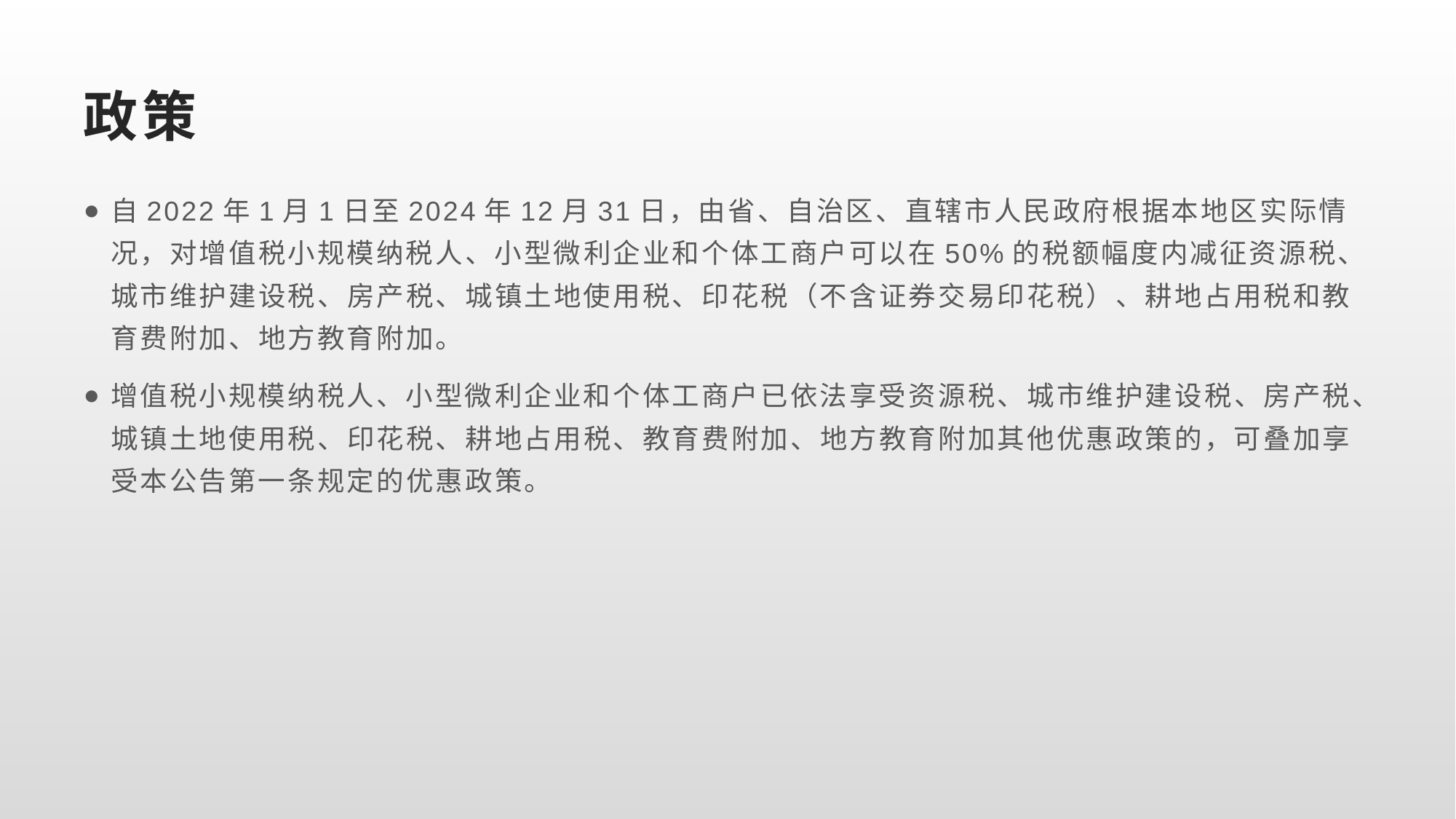

# 政策
自2022年1月1日至2024年12月31日，由省、自治区、直辖市人民政府根据本地区实际情况，对增值税小规模纳税人、小型微利企业和个体工商户可以在50%的税额幅度内减征资源税、城市维护建设税、房产税、城镇土地使用税、印花税（不含证券交易印花税）、耕地占用税和教育费附加、地方教育附加。
增值税小规模纳税人、小型微利企业和个体工商户已依法享受资源税、城市维护建设税、房产税、城镇土地使用税、印花税、耕地占用税、教育费附加、地方教育附加其他优惠政策的，可叠加享受本公告第一条规定的优惠政策。